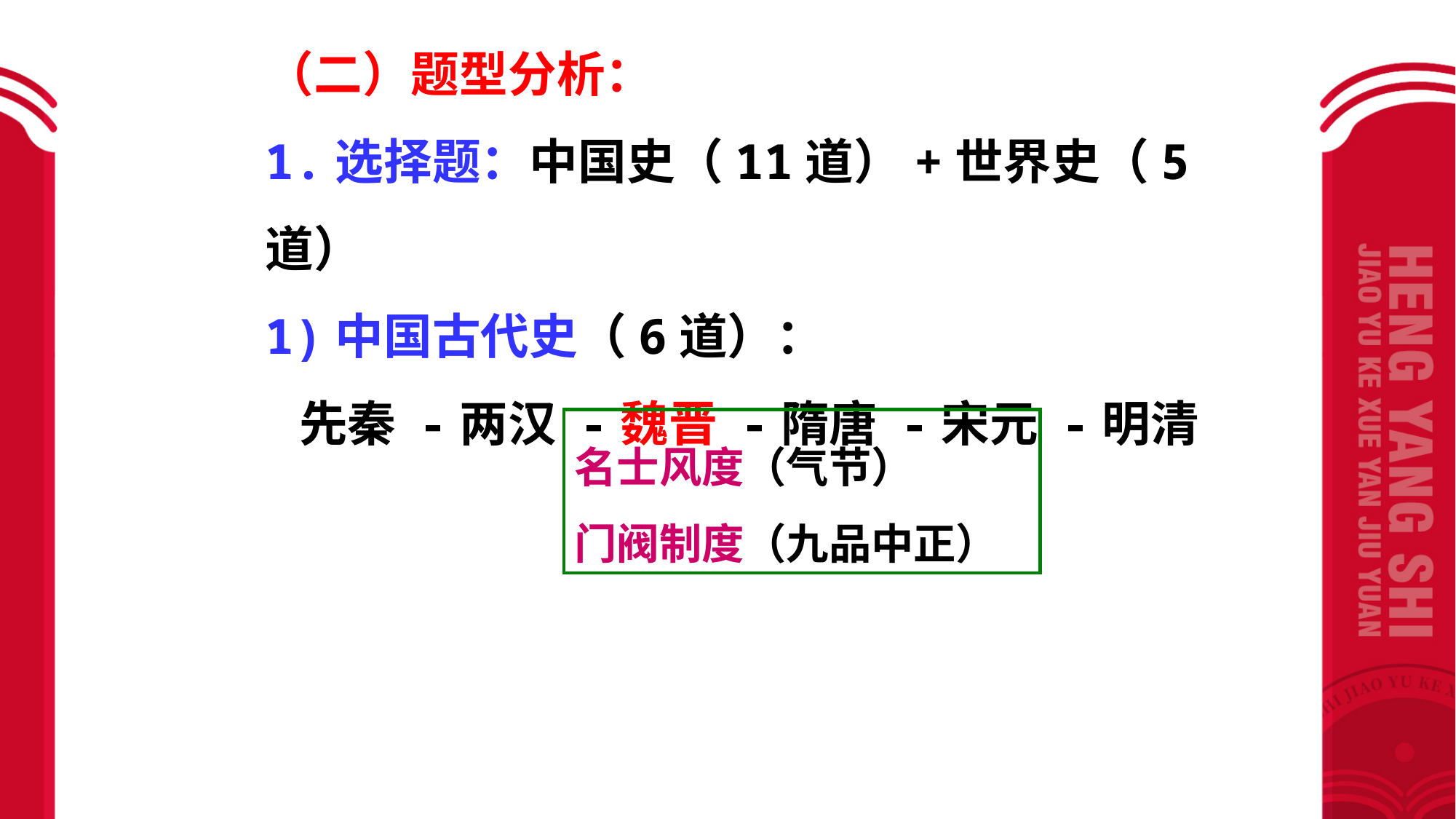

（二）题型分析：
1.选择题：中国史（11道）+世界史（5道）
1)中国古代史（6道）：
  先秦 -两汉 -魏晋 -隋唐 -宋元 -明清
名士风度（气节）
门阀制度（九品中正）